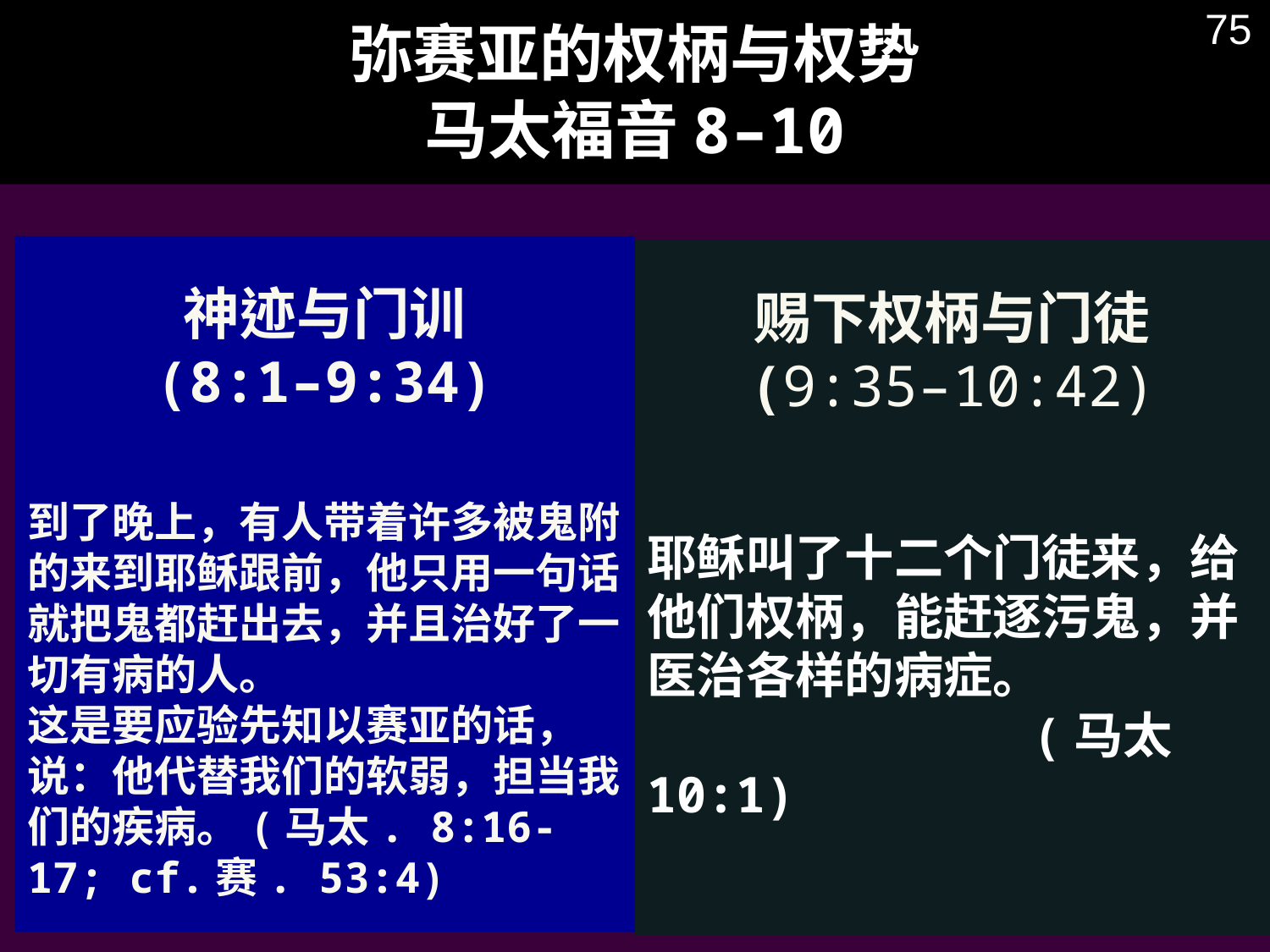

弥赛亚的权柄与权势
马太福音8–10
75

神迹与门训
(8:1–9:34)

赐下权柄与门徒
(9:35–10:42)

到了晚上，有人带着许多被鬼附的来到耶稣跟前，他只用一句话就把鬼都赶出去，并且治好了一切有病的人。
这是要应验先知以赛亚的话，说：他代替我们的软弱，担当我们的疾病。(马太. 8:16-17; cf.赛. 53:4)

耶稣叫了十二个门徒来，给他们权柄，能赶逐污鬼，并医治各样的病症。
             (马太10:1)